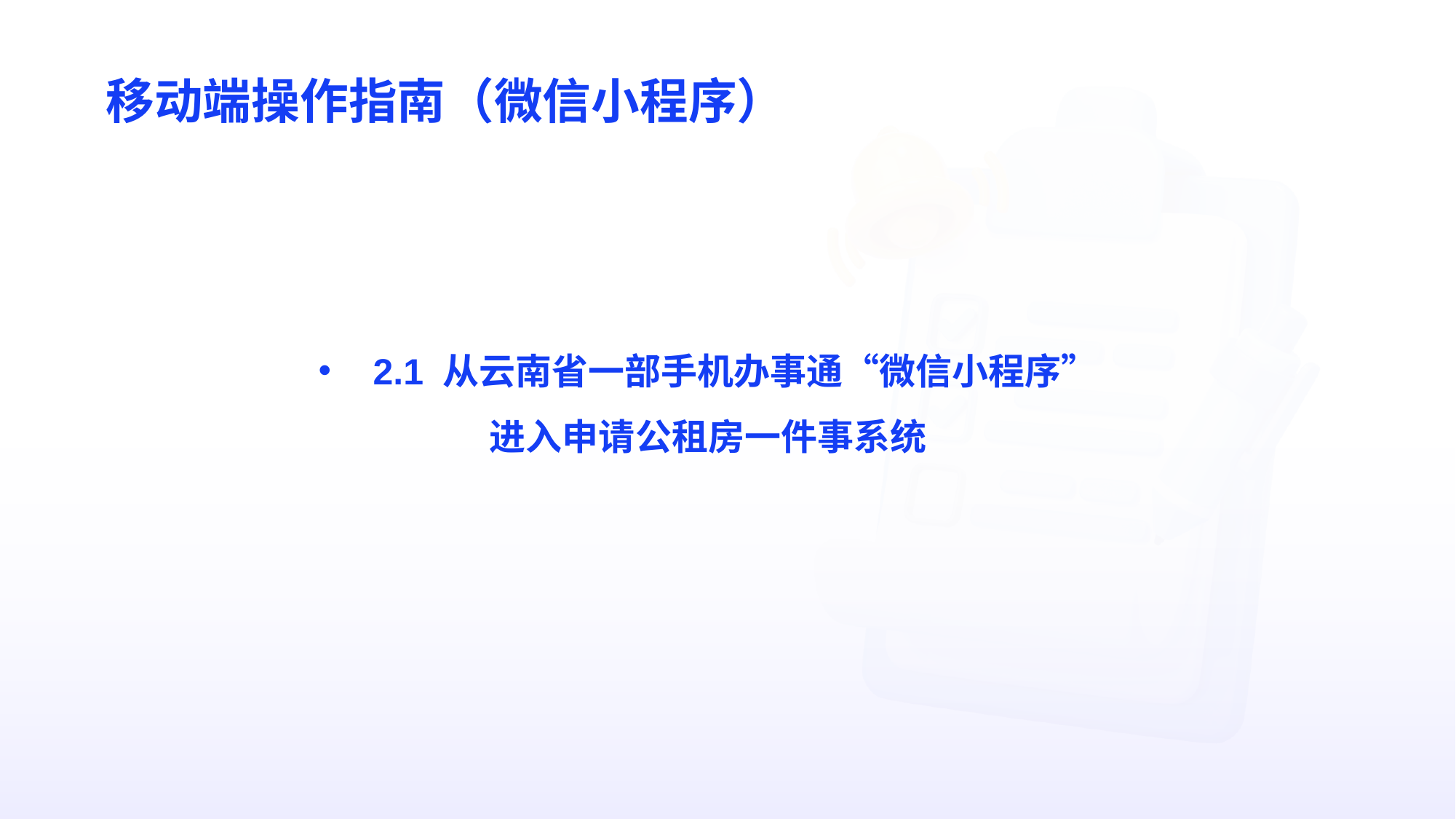

# 移动端操作指南（微信小程序）
2.1 从云南省一部手机办事通“微信小程序”
进入申请公租房一件事系统